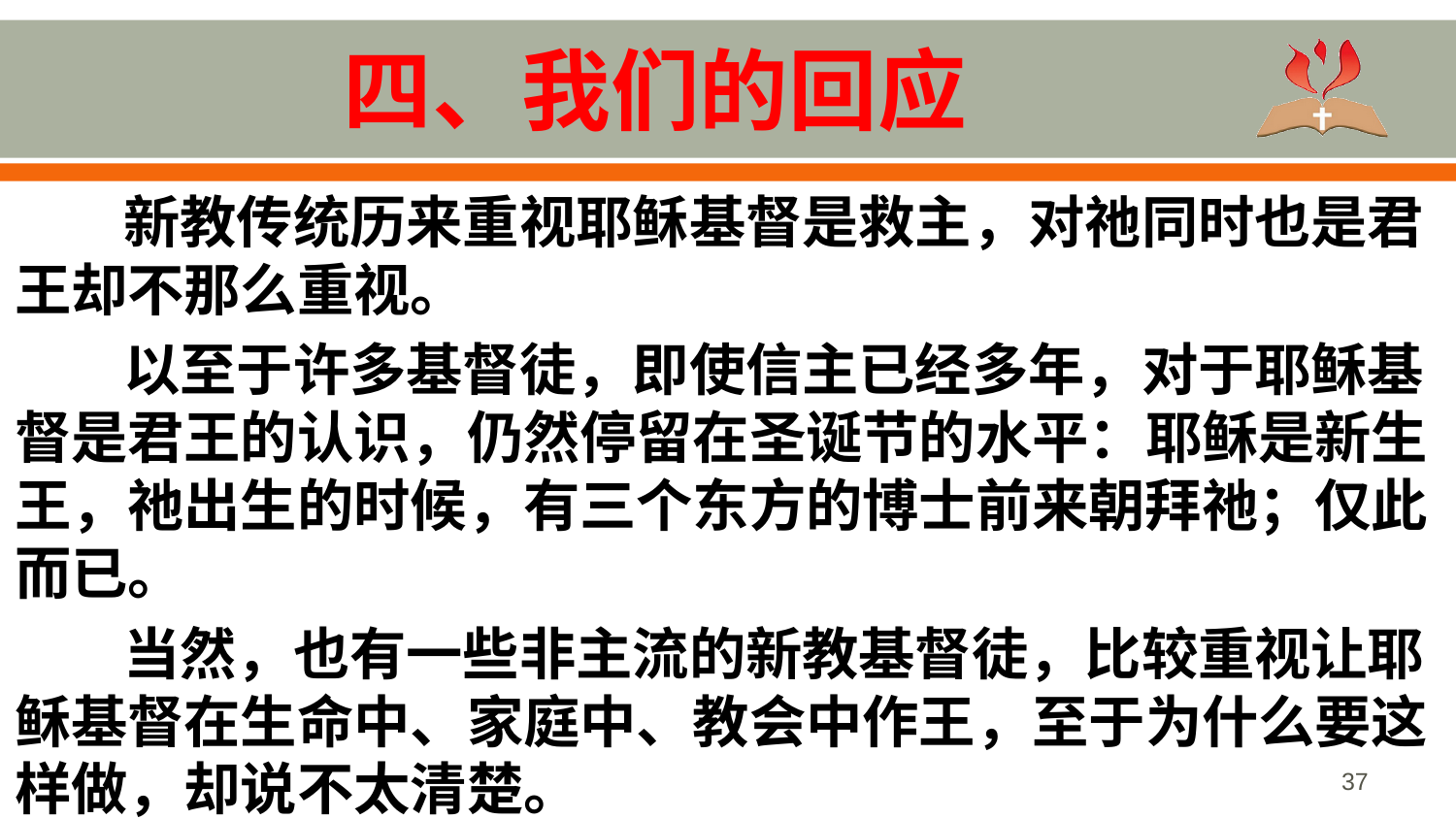

# 四、我们的回应
新教传统历来重视耶稣基督是救主，对祂同时也是君王却不那么重视。
以至于许多基督徒，即使信主已经多年，对于耶稣基督是君王的认识，仍然停留在圣诞节的水平：耶稣是新生王，祂出生的时候，有三个东方的博士前来朝拜祂；仅此而已。
当然，也有一些非主流的新教基督徒，比较重视让耶稣基督在生命中、家庭中、教会中作王，至于为什么要这样做，却说不太清楚。

37